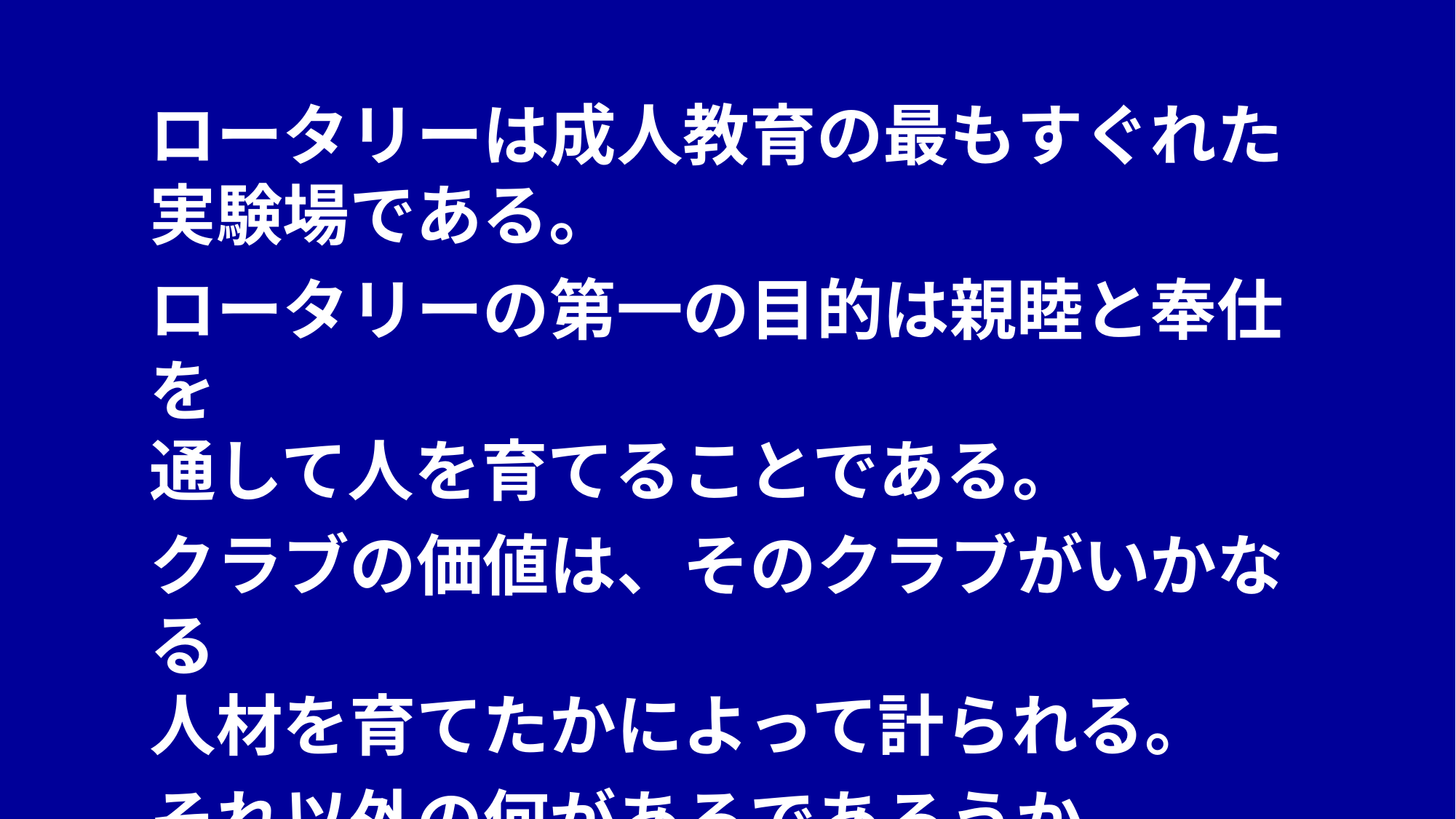

ロータリーは成人教育の最もすぐれた
実験場である。
ロータリーの第一の目的は親睦と奉仕を
通して人を育てることである。
クラブの価値は、そのクラブがいかなる
人材を育てたかによって計られる。
それ以外の何があるであろうか。

#